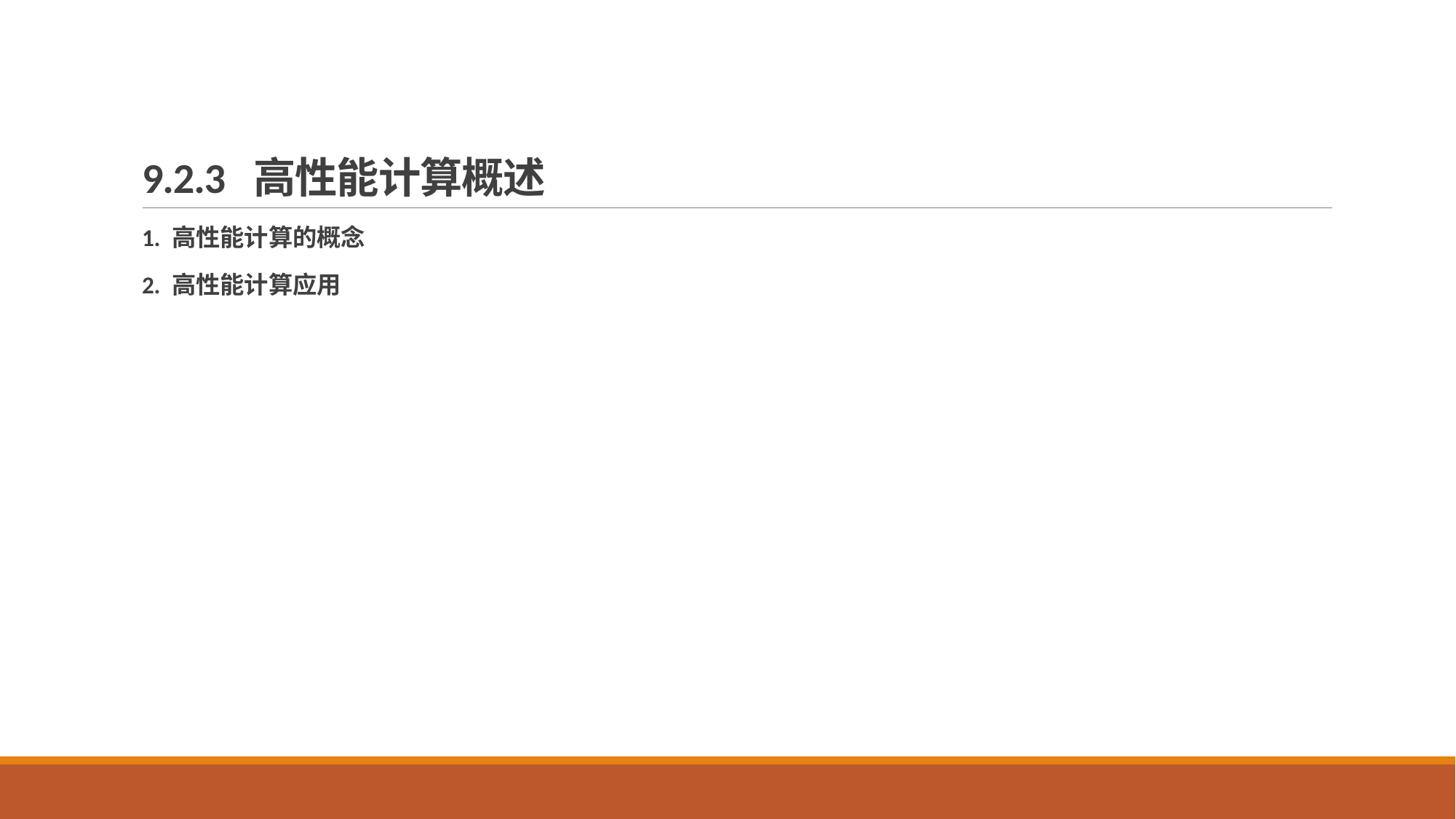

# 9.2.3  高性能计算概述
1. 高性能计算的概念
2. 高性能计算应用